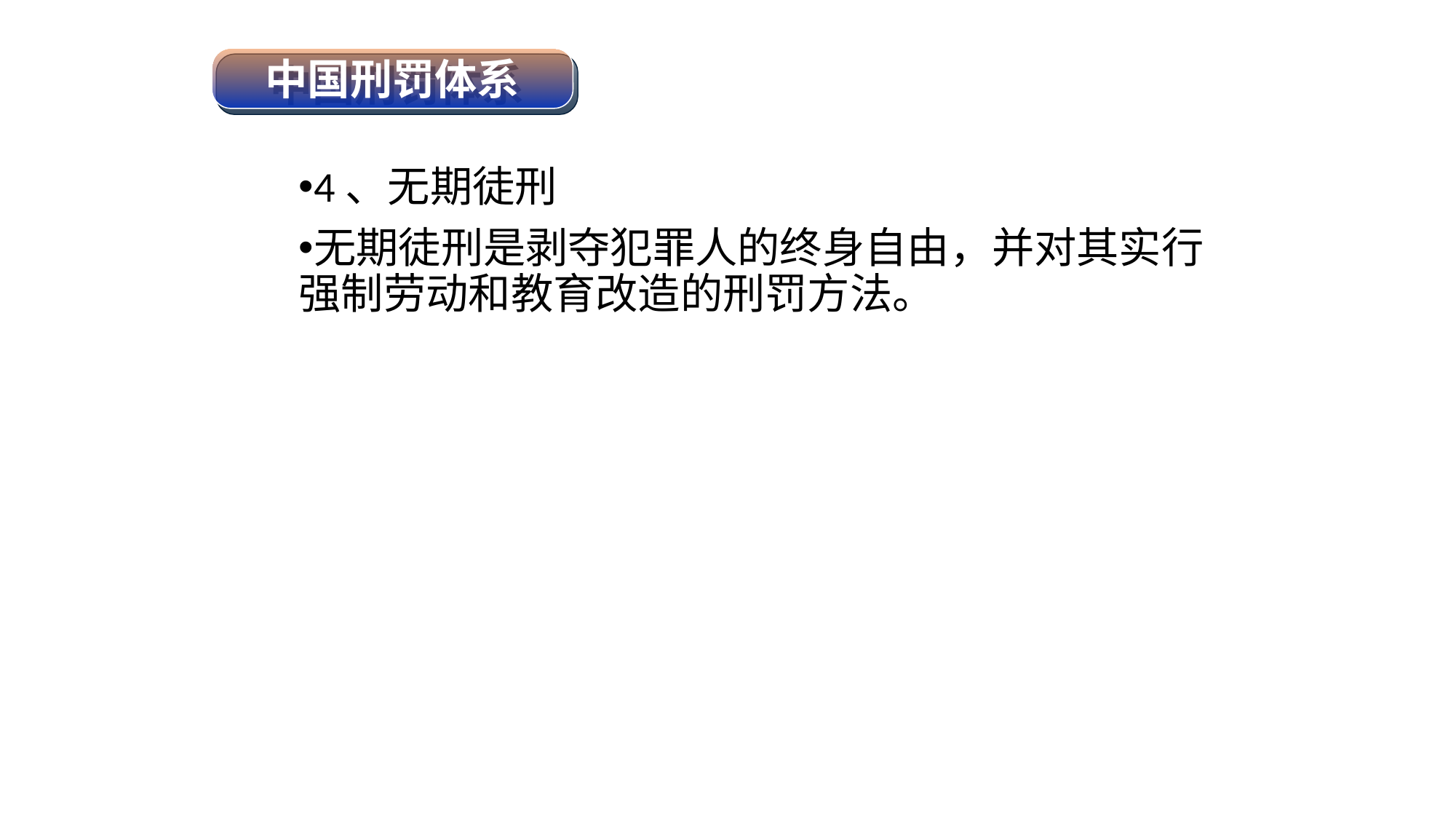

中国刑罚体系
#
4、无期徒刑
无期徒刑是剥夺犯罪人的终身自由，并对其实行强制劳动和教育改造的刑罚方法。